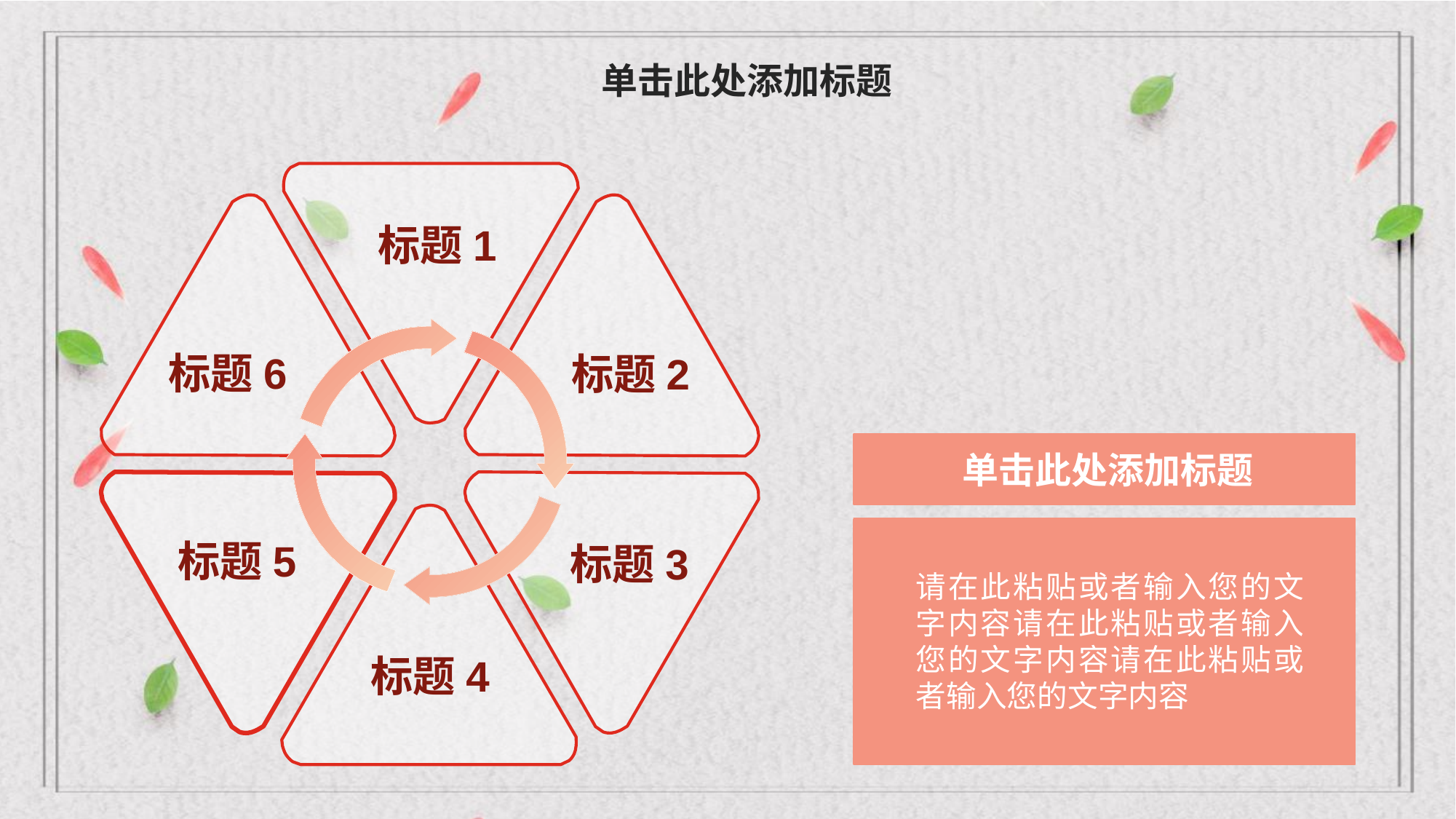

单击此处添加标题

标题1

标题6
标题2

单击此处添加标题

请在此粘贴或者输入您的文字内容请在此粘贴或者输入您的文字内容请在此粘贴或者输入您的文字内容
标题5
标题3
标题4